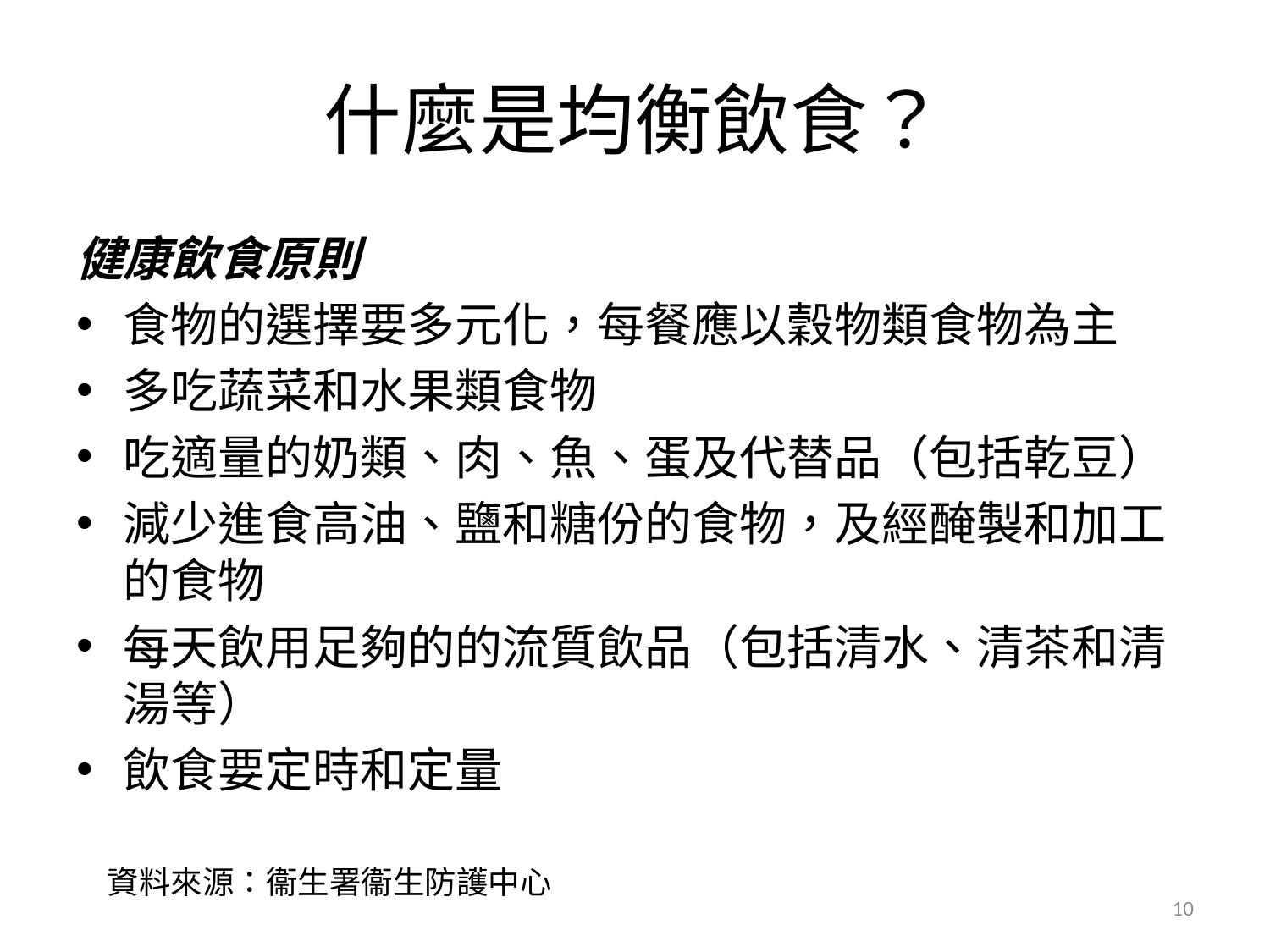

# 什麼是均衡飲食？
健康飲食原則
食物的選擇要多元化，每餐應以穀物類食物為主
多吃蔬菜和水果類食物
吃適量的奶類、肉、魚、蛋及代替品（包括乾豆）
減少進食高油、鹽和糖份的食物，及經醃製和加工的食物
每天飲用足夠的的流質飲品（包括清水、清茶和清湯等）
飲食要定時和定量

資料來源：衞生署衞生防護中心
10